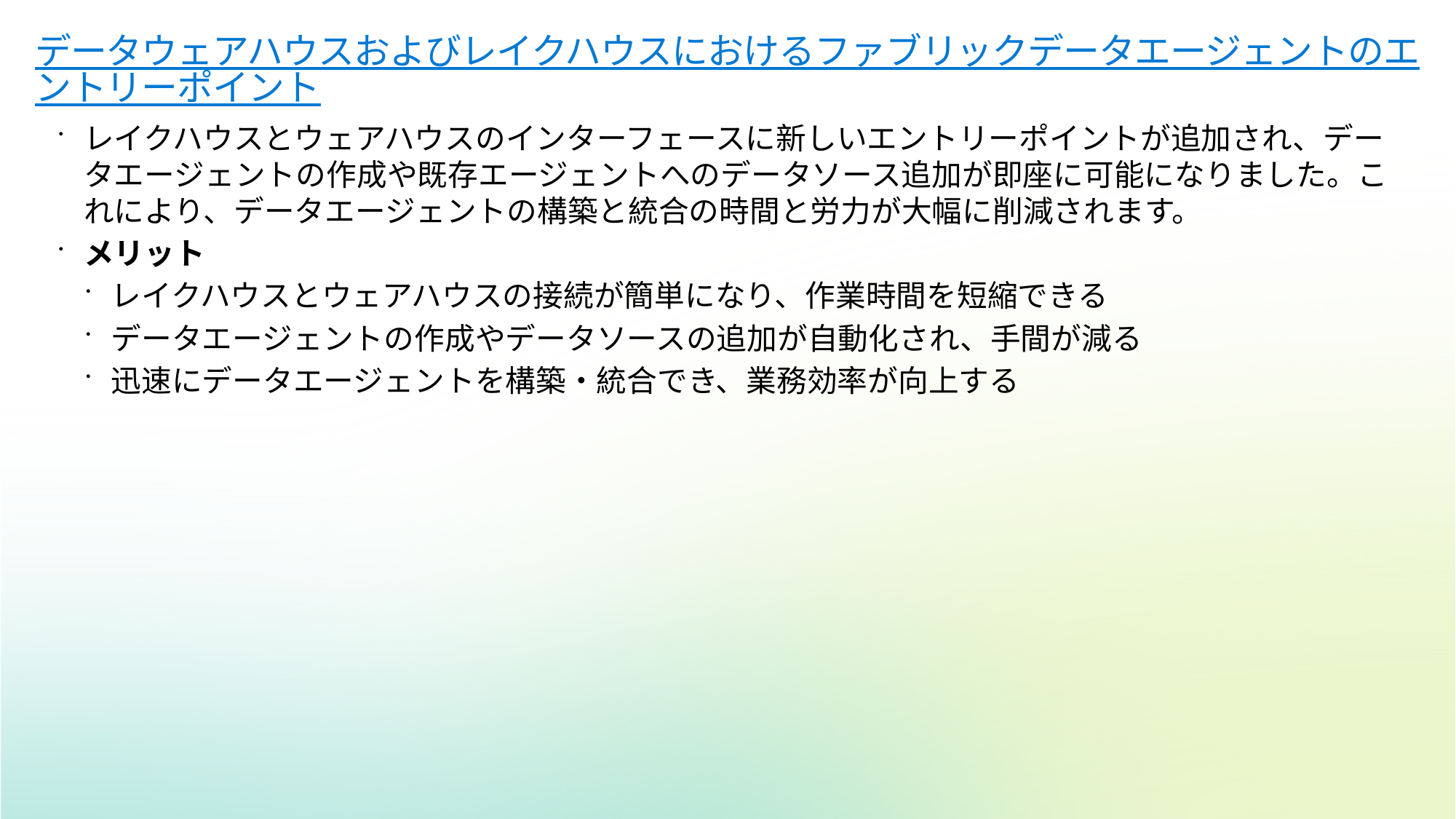

# データウェアハウスおよびレイクハウスにおけるファブリックデータエージェントのエントリーポイント
レイクハウスとウェアハウスのインターフェースに新しいエントリーポイントが追加され、データエージェントの作成や既存エージェントへのデータソース追加が即座に可能になりました。これにより、データエージェントの構築と統合の時間と労力が大幅に削減されます。
メリット
レイクハウスとウェアハウスの接続が簡単になり、作業時間を短縮できる
データエージェントの作成やデータソースの追加が自動化され、手間が減る
迅速にデータエージェントを構築・統合でき、業務効率が向上する